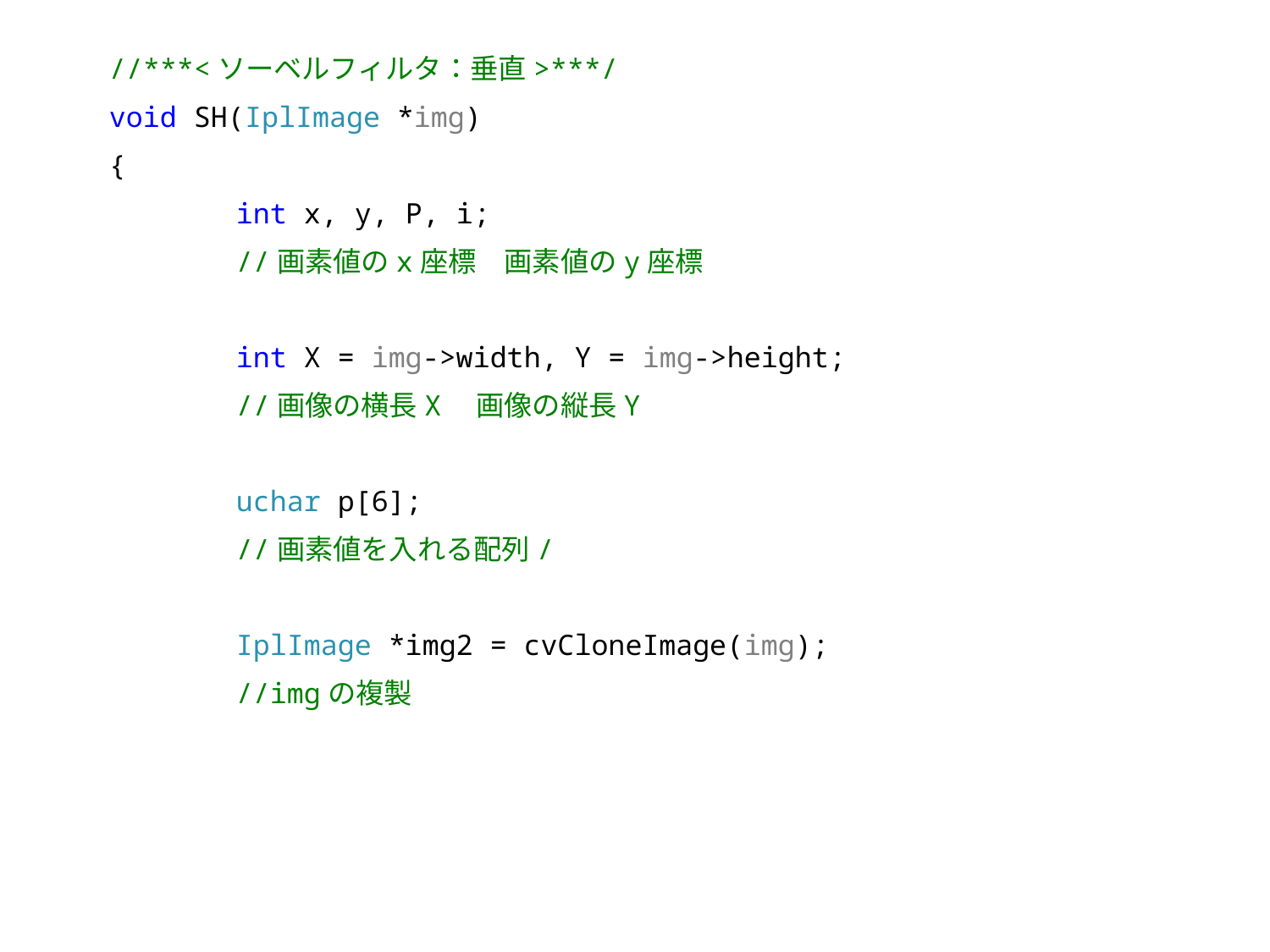

//***<ソーベルフィルタ：垂直>***/
void SH(IplImage *img)
{
	int x, y, P, i;
	//画素値のx座標　画素値のy座標

	int X = img->width, Y = img->height;
	//画像の横長X　画像の縦長Y

	uchar p[6];
	//画素値を入れる配列/

	IplImage *img2 = cvCloneImage(img);
	//imgの複製